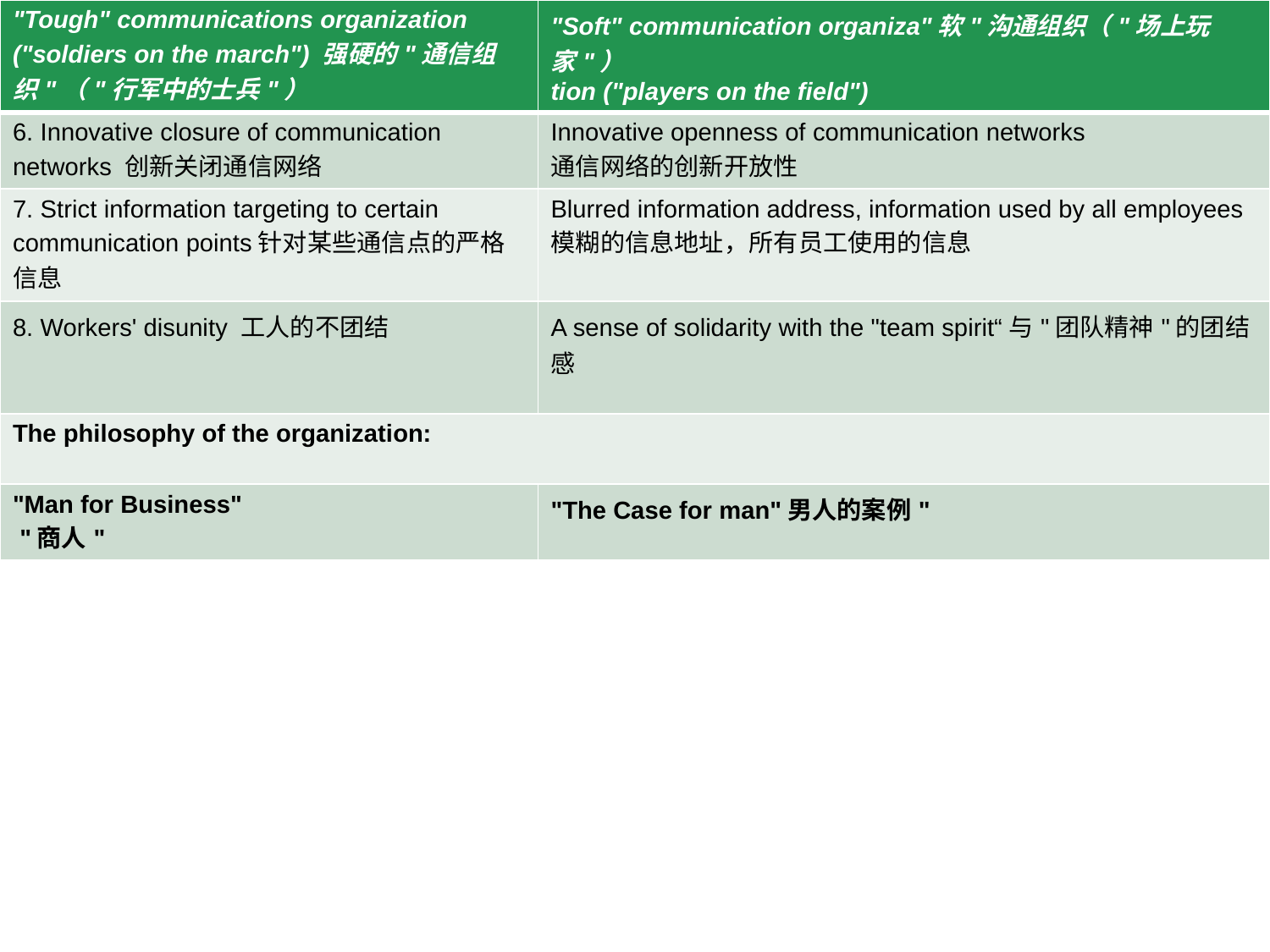

| "Tough" communications organization ("soldiers on the march") 强硬的"通信组织"（"行军中的士兵"） | "Soft" communication organiza"软"沟通组织（"场上玩家"） tion ("players on the field") |
| --- | --- |
| 6. Innovative closure of communication networks 创新关闭通信网络 | Innovative openness of communication networks 通信网络的创新开放性 |
| 7. Strict information targeting to certain communication points针对某些通信点的严格信息 | Blurred information address, information used by all employees 模糊的信息地址，所有员工使用的信息 |
| 8. Workers' disunity 工人的不团结 | A sense of solidarity with the "team spirit“与"团队精神"的团结感 |
| The philosophy of the organization: |  |
| "Man for Business" "商人" | "The Case for man"男人的案例" |